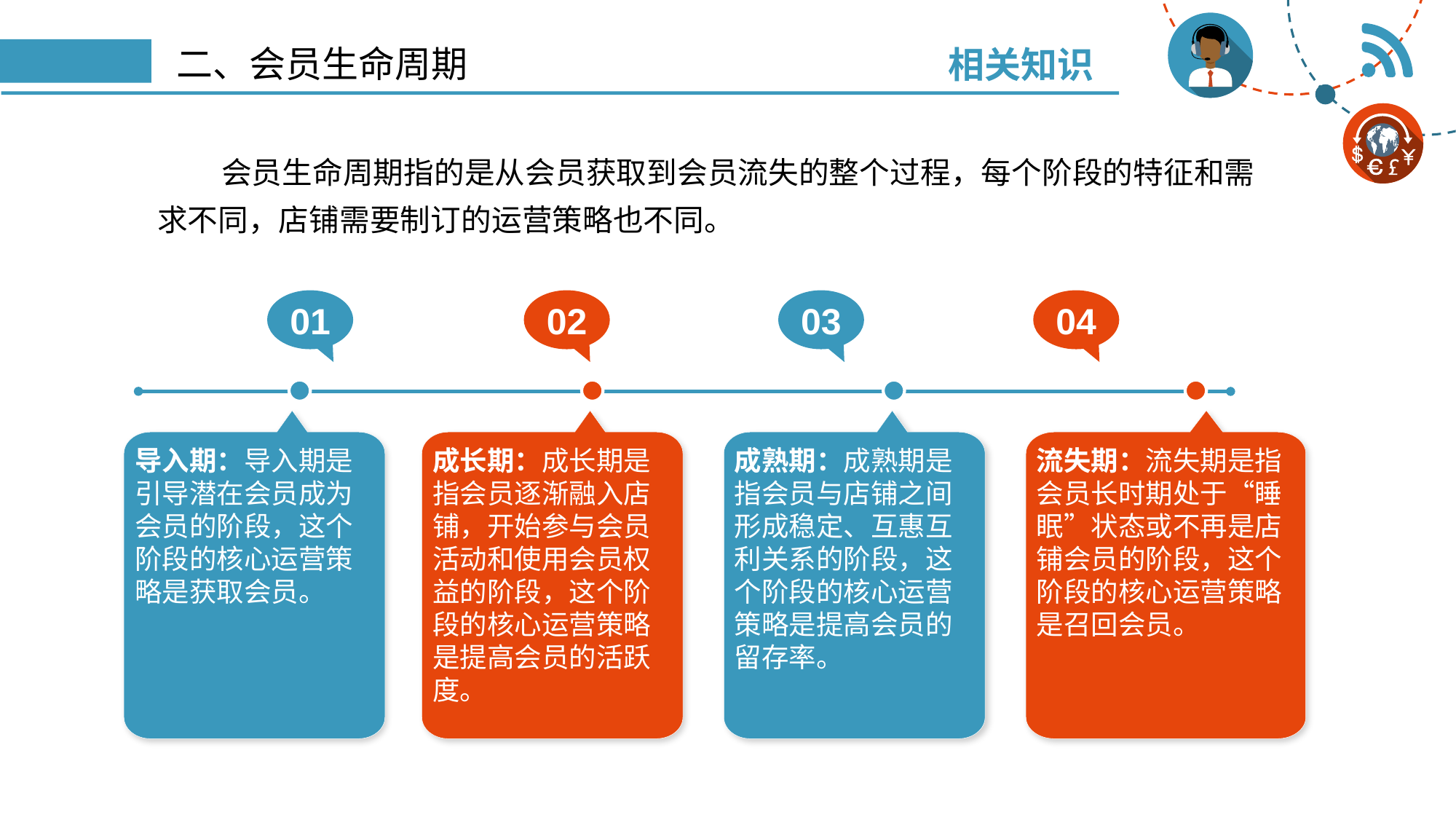

相关知识
# 二、会员生命周期
会员生命周期指的是从会员获取到会员流失的整个过程，每个阶段的特征和需求不同，店铺需要制订的运营策略也不同。
01
02
03
04

导入期：导入期是引导潜在会员成为会员的阶段，这个阶段的核心运营策略是获取会员。

成长期：成长期是指会员逐渐融入店铺，开始参与会员活动和使用会员权益的阶段，这个阶段的核心运营策略是提高会员的活跃度。
成熟期：成熟期是指会员与店铺之间形成稳定、互惠互利关系的阶段，这个阶段的核心运营策略是提高会员的留存率。

流失期：流失期是指会员长时期处于“睡眠”状态或不再是店铺会员的阶段，这个阶段的核心运营策略是召回会员。